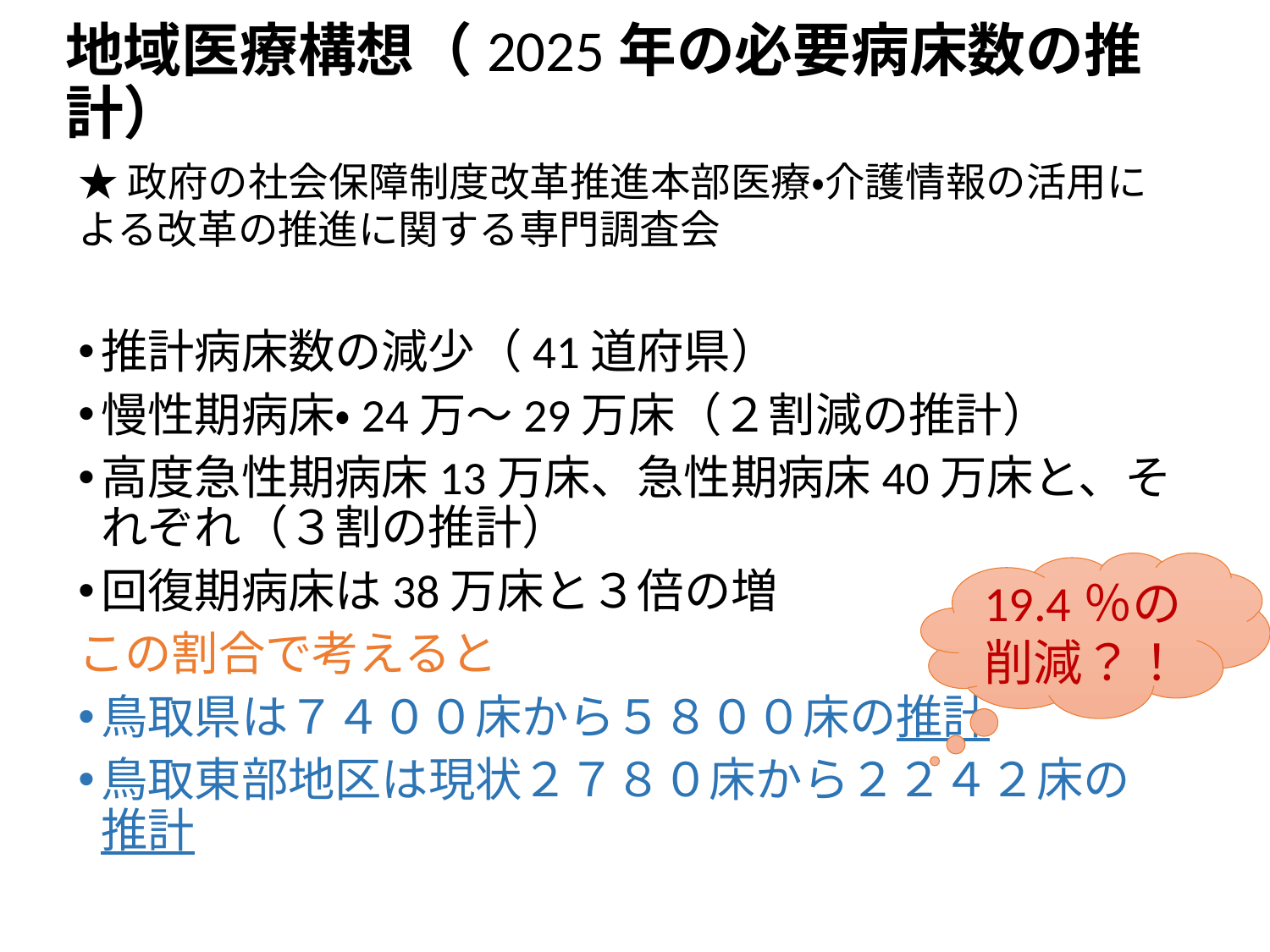

# 地域医療構想（2025年の必要病床数の推計）
★政府の社会保障制度改革推進本部医療・介護情報の活用による改革の推進に関する専門調査会

推計病床数の減少（41道府県）
慢性期病床・24万～29万床（２割減の推計）
高度急性期病床13万床、急性期病床40万床と、それぞれ（３割の推計）
回復期病床は38万床と３倍の増
この割合で考えると
鳥取県は７４００床から５８００床の推計
鳥取東部地区は現状２７８０床から２２４２床の推計
19.4％の削減？！